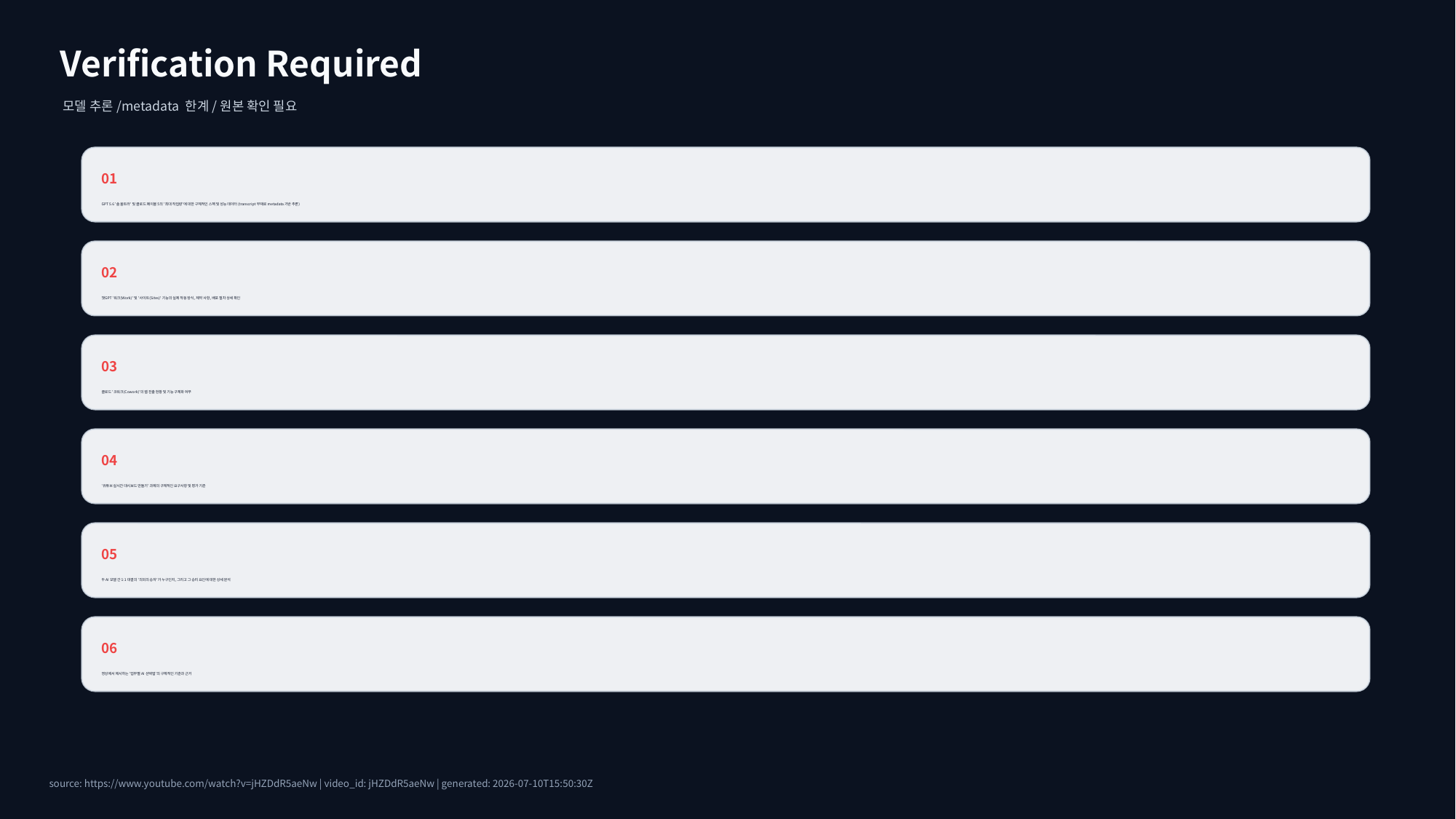

Verification Required
모델 추론/metadata 한계/원본 확인 필요

01
GPT 5.6 '솔 울트라' 및 클로드 페이블 5의 '최대 작업량'에 대한 구체적인 스펙 및 성능 데이터 (transcript 부재로 metadata 기반 추론)

02
챗GPT '워크(Work)' 및 '사이트(Sites)' 기능의 실제 작동 방식, 제약 사항, 배포 절차 상세 확인

03
클로드 '코워크(Cowork)'의 웹 진출 현황 및 기능 구체화 여부

04
'유튜브 실시간 대시보드 만들기' 과제의 구체적인 요구사항 및 평가 기준

05
두 AI 모델 간 1:1 대결의 '의외의 승자'가 누구인지, 그리고 그 승리 요인에 대한 상세 분석

06
영상에서 제시하는 '업무별 AI 선택법'의 구체적인 기준과 근거
source: https://www.youtube.com/watch?v=jHZDdR5aeNw | video_id: jHZDdR5aeNw | generated: 2026-07-10T15:50:30Z